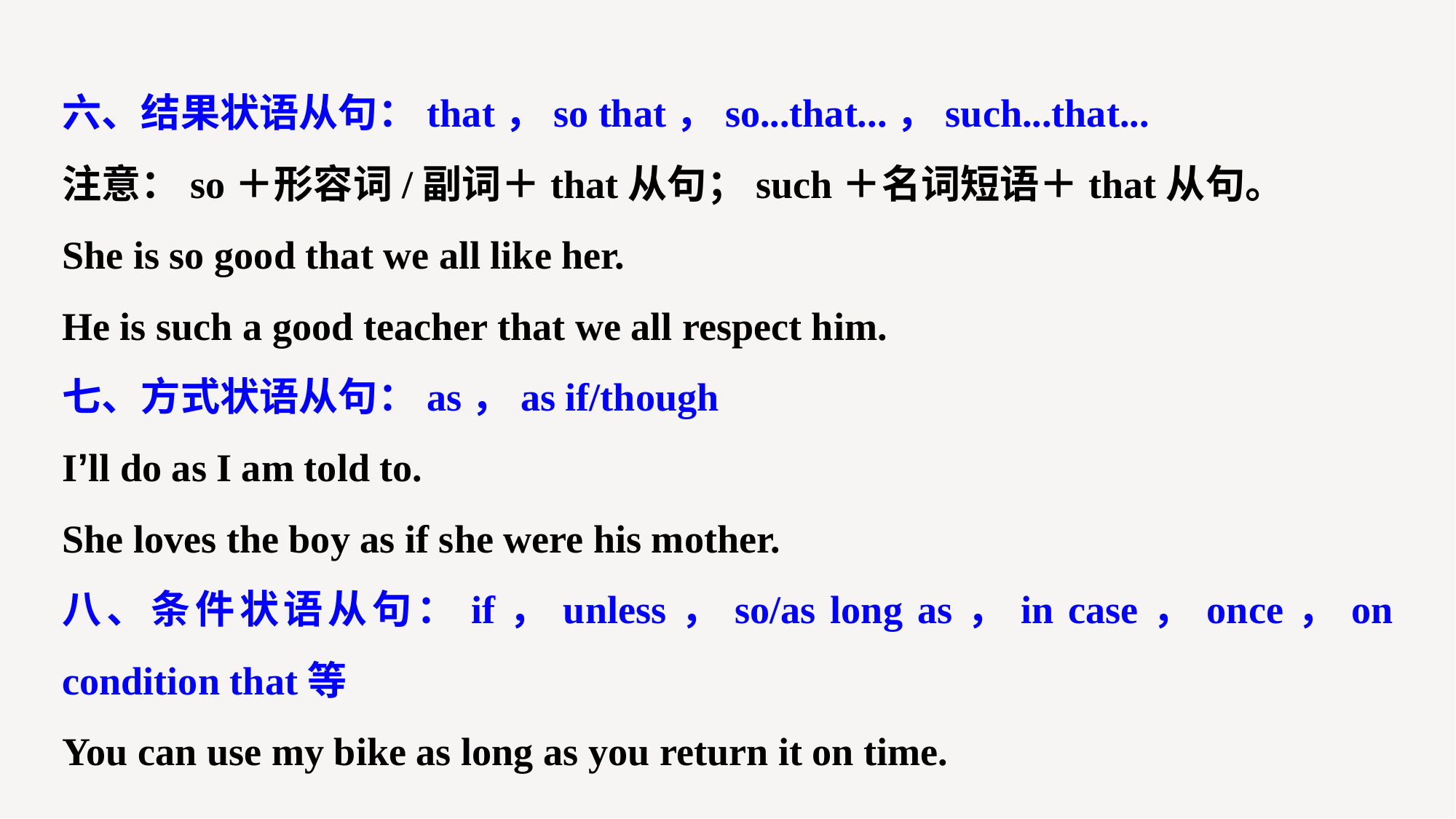

六、结果状语从句：that，so that，so...that...，such...that...
注意：so＋形容词/副词＋that从句；such＋名词短语＋that从句。
She is so good that we all like her.
He is such a good teacher that we all respect him.
七、方式状语从句：as，as if/though
I’ll do as I am told to.
She loves the boy as if she were his mother.
八、条件状语从句：if，unless，so/as long as，in case，once，on condition that等
You can use my bike as long as you return it on time.